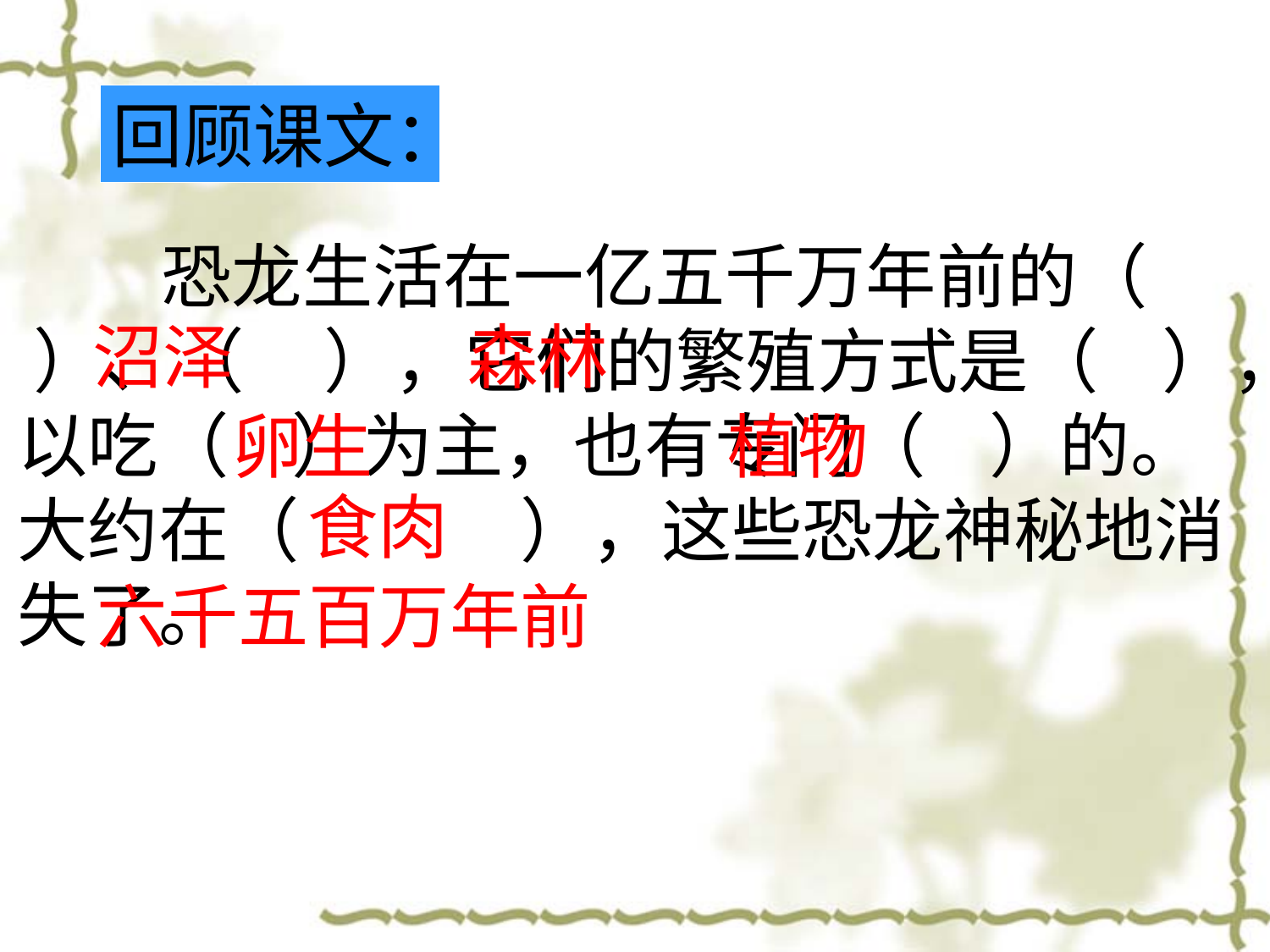

回顾课文：
        恐龙生活在一亿五千万年前的（    ）、（     ），它们的繁殖方式是（    ），以吃（    ）为主，也有专门（    ）的。大约在（              ），这些恐龙神秘地消失了。
沼泽
森林
卵生
植物
食肉
六千五百万年前